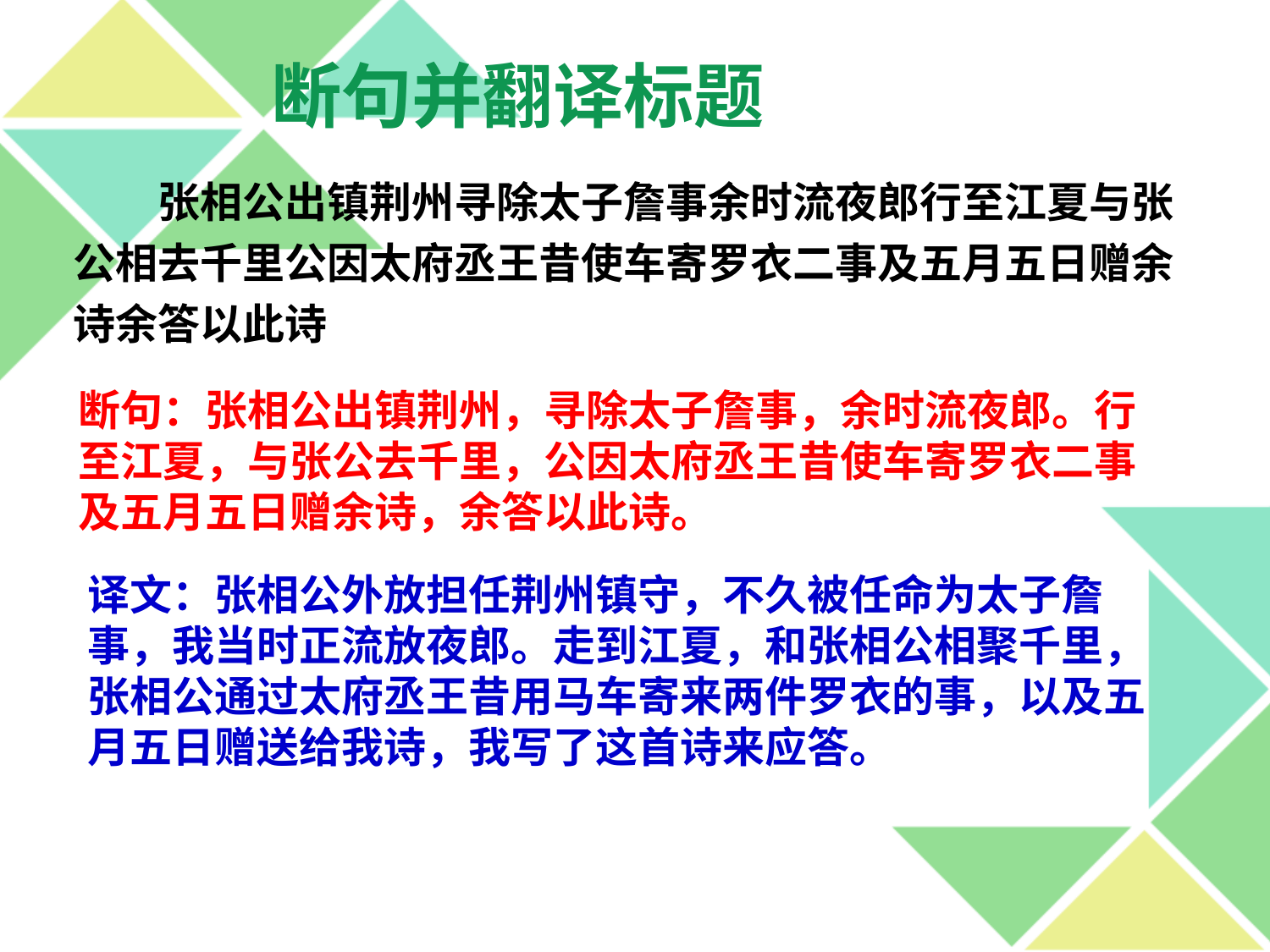

断句并翻译标题
        张相公出镇荆州寻除太子詹事余时流夜郎行至江夏与张公相去千里公因太府丞王昔使车寄罗衣二事及五月五日赠余诗余答以此诗

断句：张相公出镇荆州，寻除太子詹事，余时流夜郎。行至江夏，与张公去千里，公因太府丞王昔使车寄罗衣二事及五月五日赠余诗，余答以此诗。
译文：张相公外放担任荆州镇守，不久被任命为太子詹事，我当时正流放夜郎。走到江夏，和张相公相聚千里，张相公通过太府丞王昔用马车寄来两件罗衣的事，以及五月五日赠送给我诗，我写了这首诗来应答。